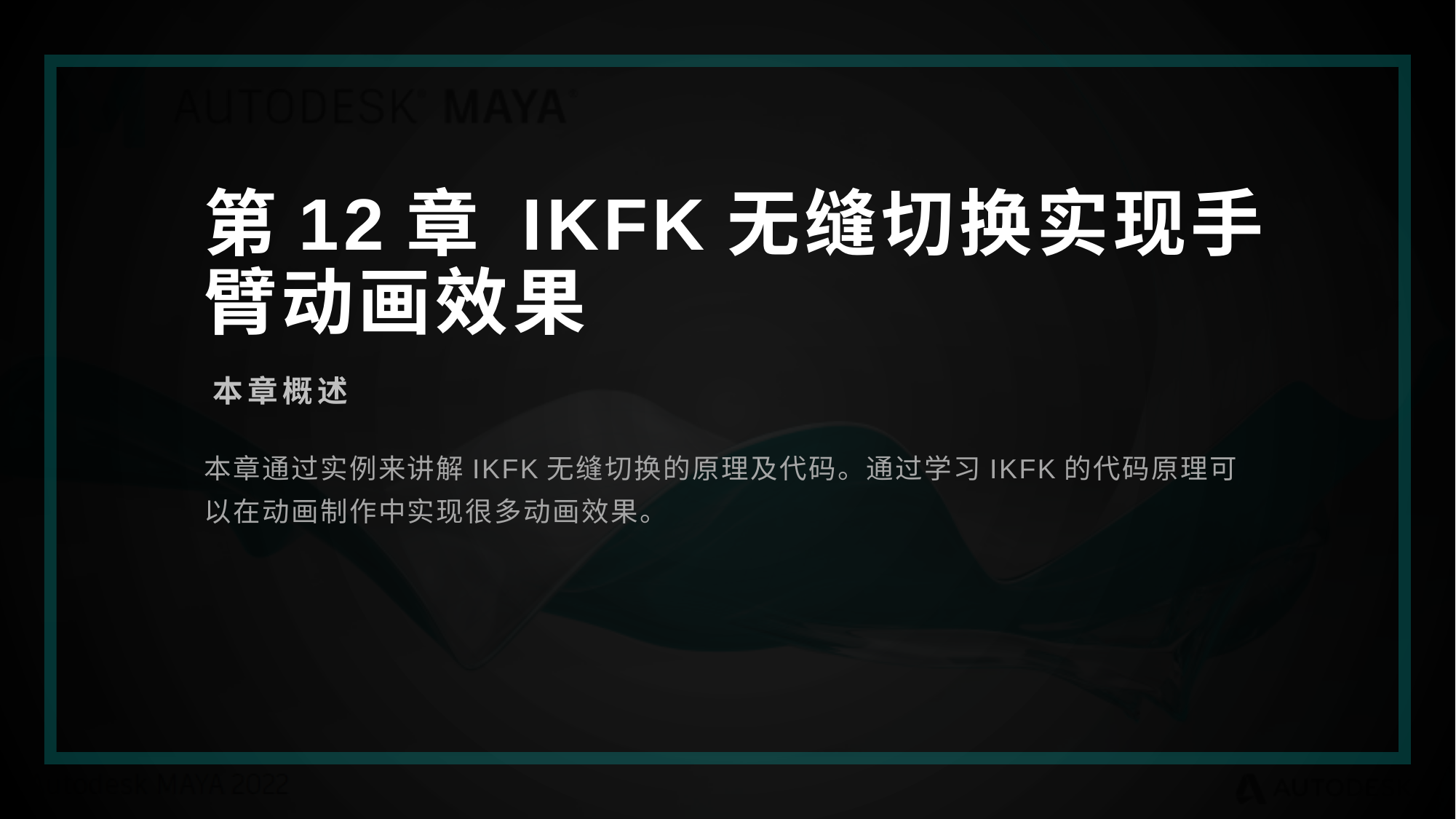

第12章 IKFK无缝切换实现手臂动画效果
本章通过实例来讲解IKFK无缝切换的原理及代码。通过学习IKFK的代码原理可以在动画制作中实现很多动画效果。